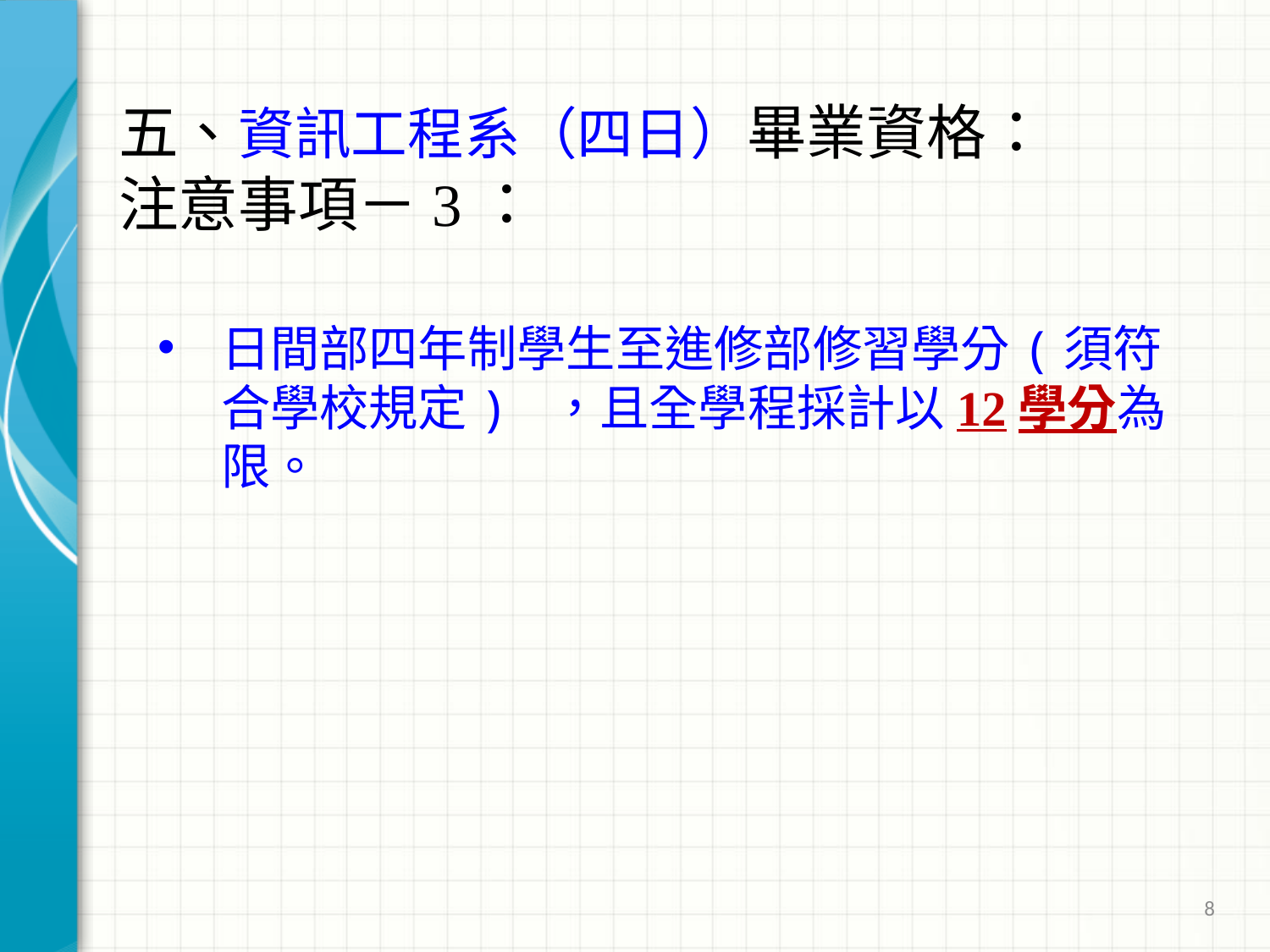

# 五、資訊工程系（四日）畢業資格： 注意事項－3：
日間部四年制學生至進修部修習學分(須符合學校規定) ，且全學程採計以12學分為限。
8